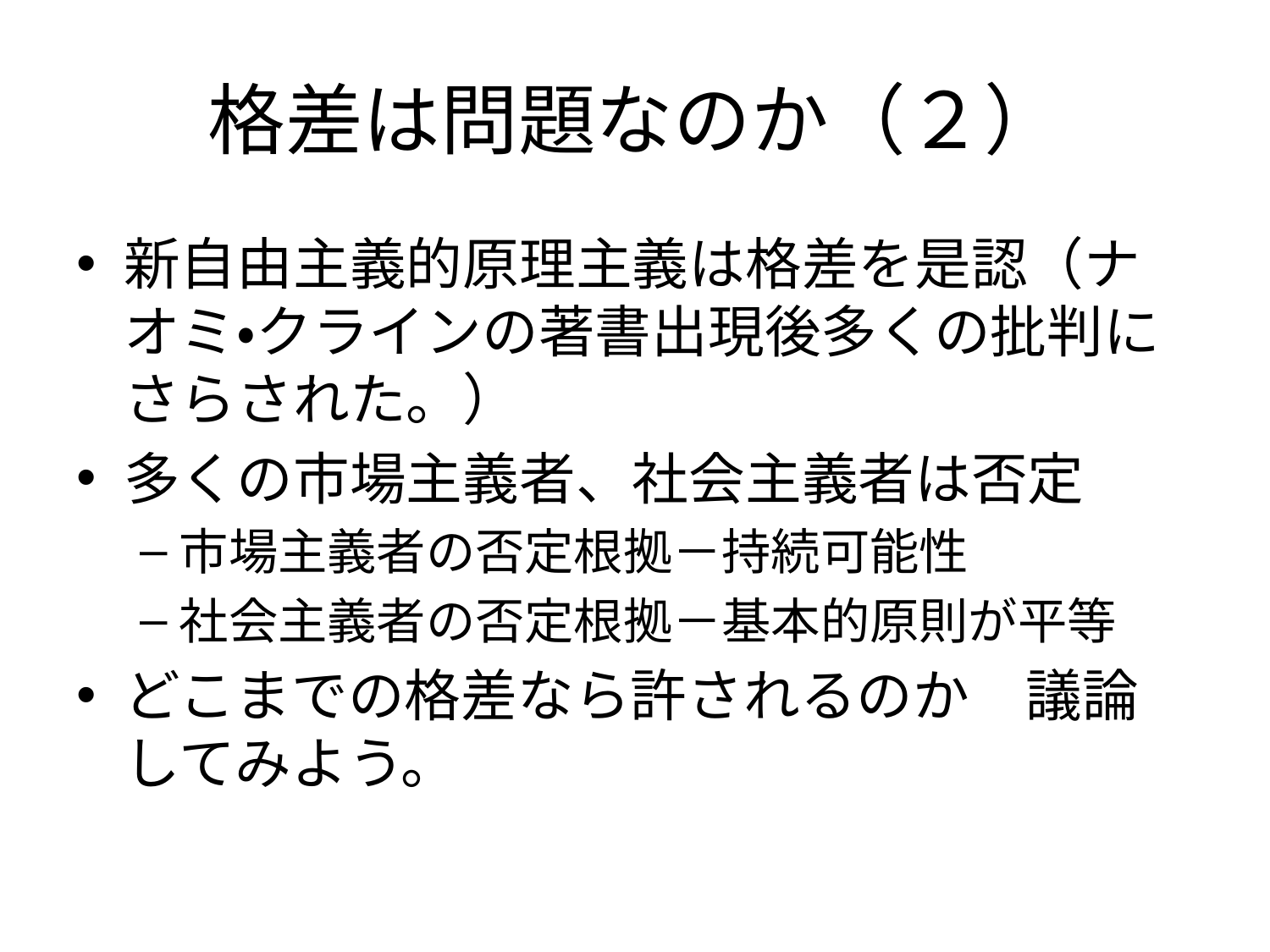

# 格差は問題なのか（２）
新自由主義的原理主義は格差を是認（ナオミ・クラインの著書出現後多くの批判にさらされた。）
多くの市場主義者、社会主義者は否定
市場主義者の否定根拠－持続可能性
社会主義者の否定根拠－基本的原則が平等
どこまでの格差なら許されるのか　議論してみよう。